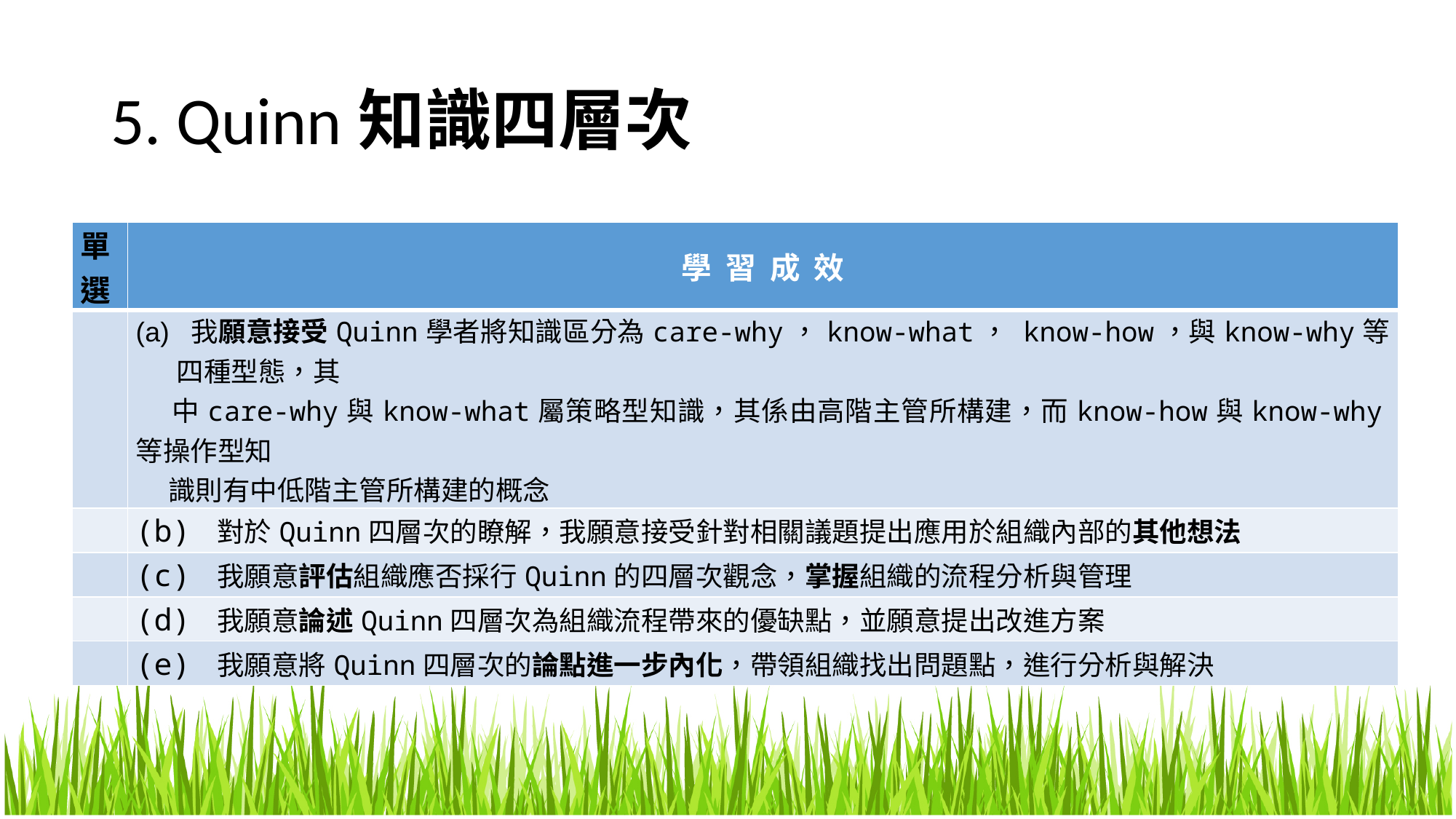

# 5. Quinn知識四層次
| 單選 | 學 習 成 效 |
| --- | --- |
|  | 我願意接受Quinn學者將知識區分為care-why，know-what， know-how，與know-why等四種型態，其 中care-why與know-what屬策略型知識，其係由高階主管所構建，而know-how與know-why等操作型知 識則有中低階主管所構建的概念 |
|  | (b) 對於Quinn四層次的瞭解，我願意接受針對相關議題提出應用於組織內部的其他想法 |
|  | (c) 我願意評估組織應否採行Quinn的四層次觀念，掌握組織的流程分析與管理 |
|  | (d) 我願意論述Quinn四層次為組織流程帶來的優缺點，並願意提出改進方案 |
|  | (e) 我願意將Quinn四層次的論點進一步內化，帶領組織找出問題點，進行分析與解決 |